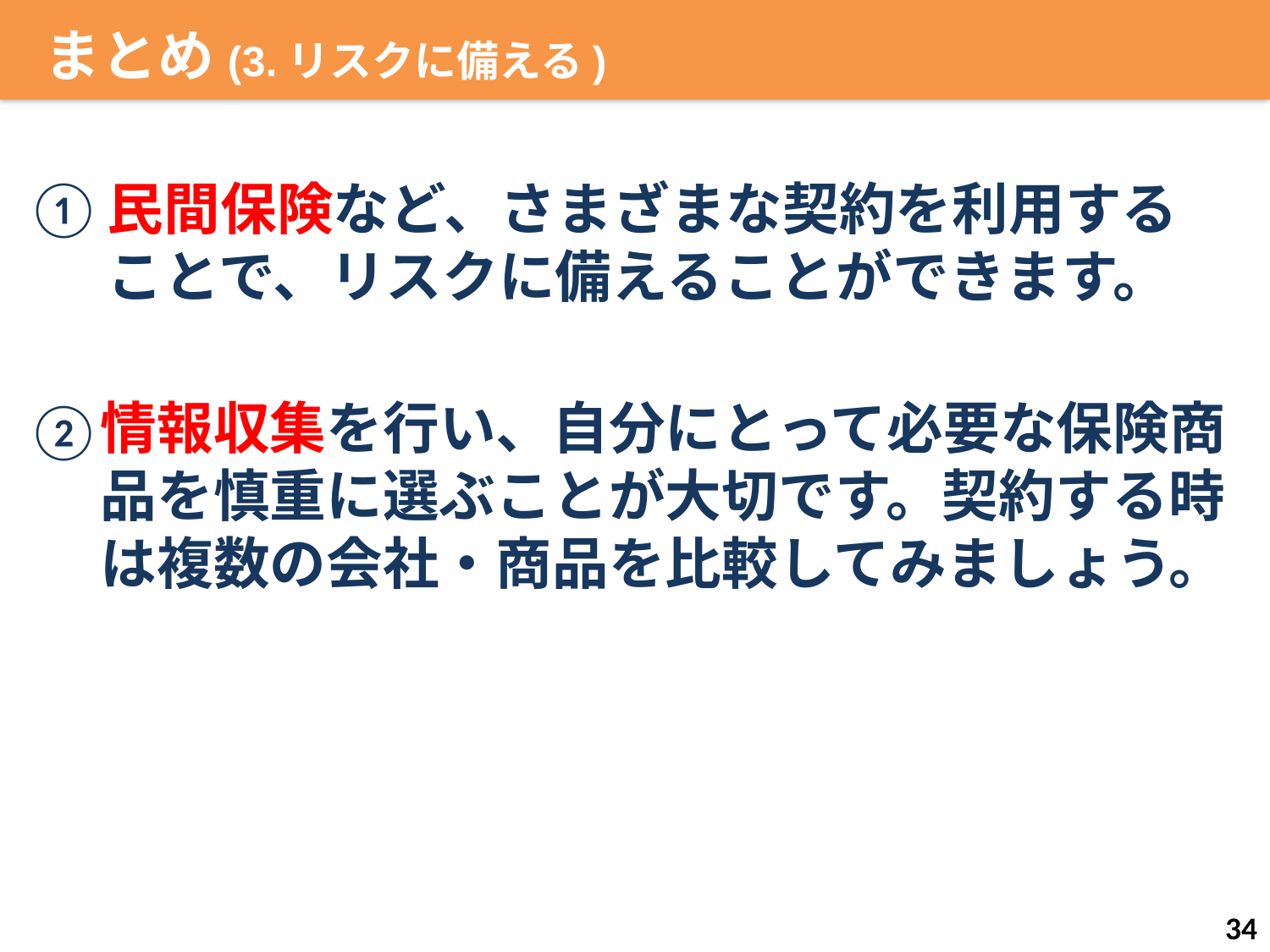

まとめ(3.リスクに備える)
民間保険など、さまざまな契約を利用することで、リスクに備えることができます。
①
②
情報収集を行い、自分にとって必要な保険商品を慎重に選ぶことが大切です。契約する時は複数の会社・商品を比較してみましょう。
34